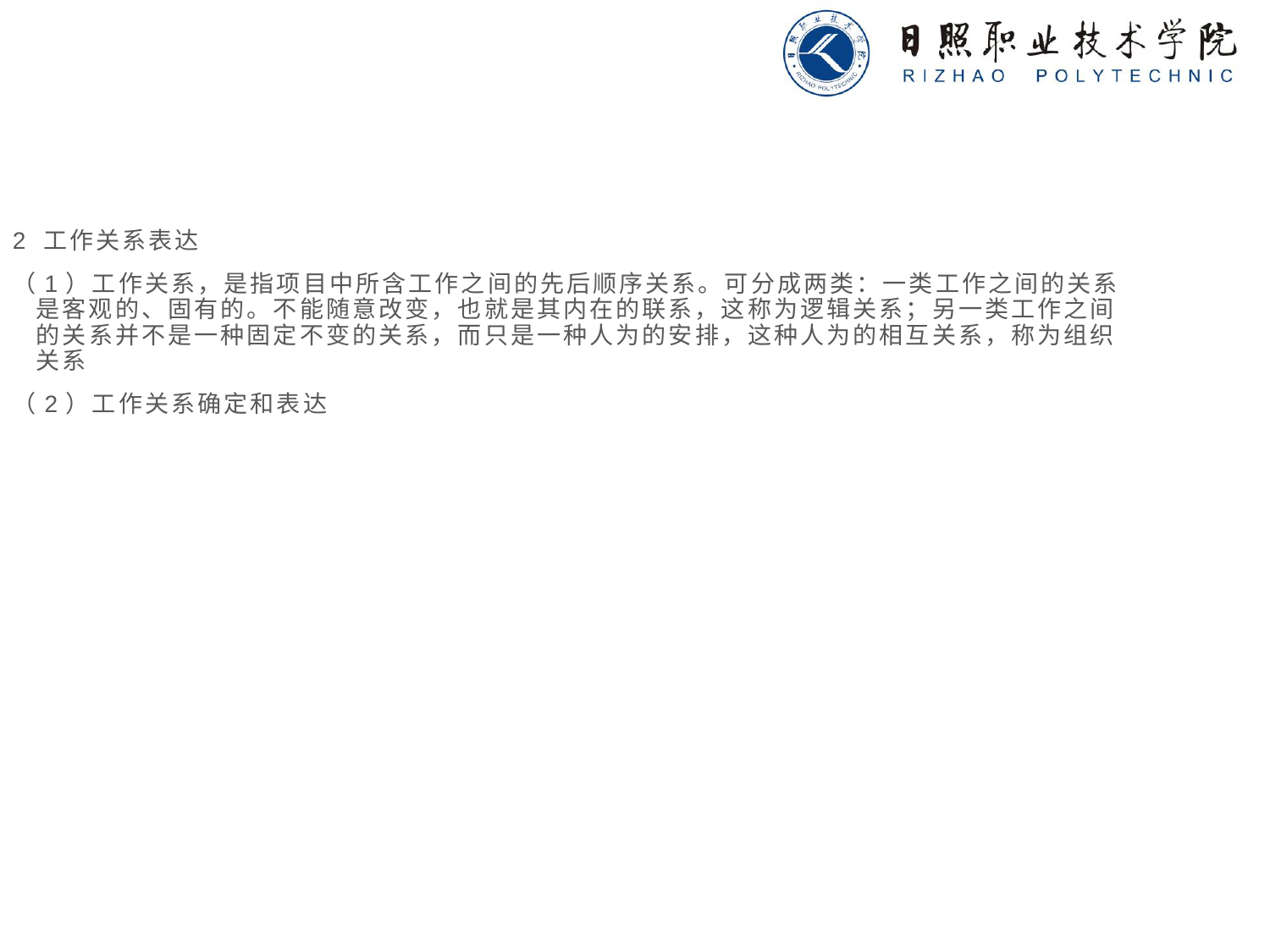

2 工作关系表达
（1）工作关系，是指项目中所含工作之间的先后顺序关系。可分成两类：一类工作之间的关系是客观的、固有的。不能随意改变，也就是其内在的联系，这称为逻辑关系；另一类工作之间的关系并不是一种固定不变的关系，而只是一种人为的安排，这种人为的相互关系，称为组织关系
（2）工作关系确定和表达